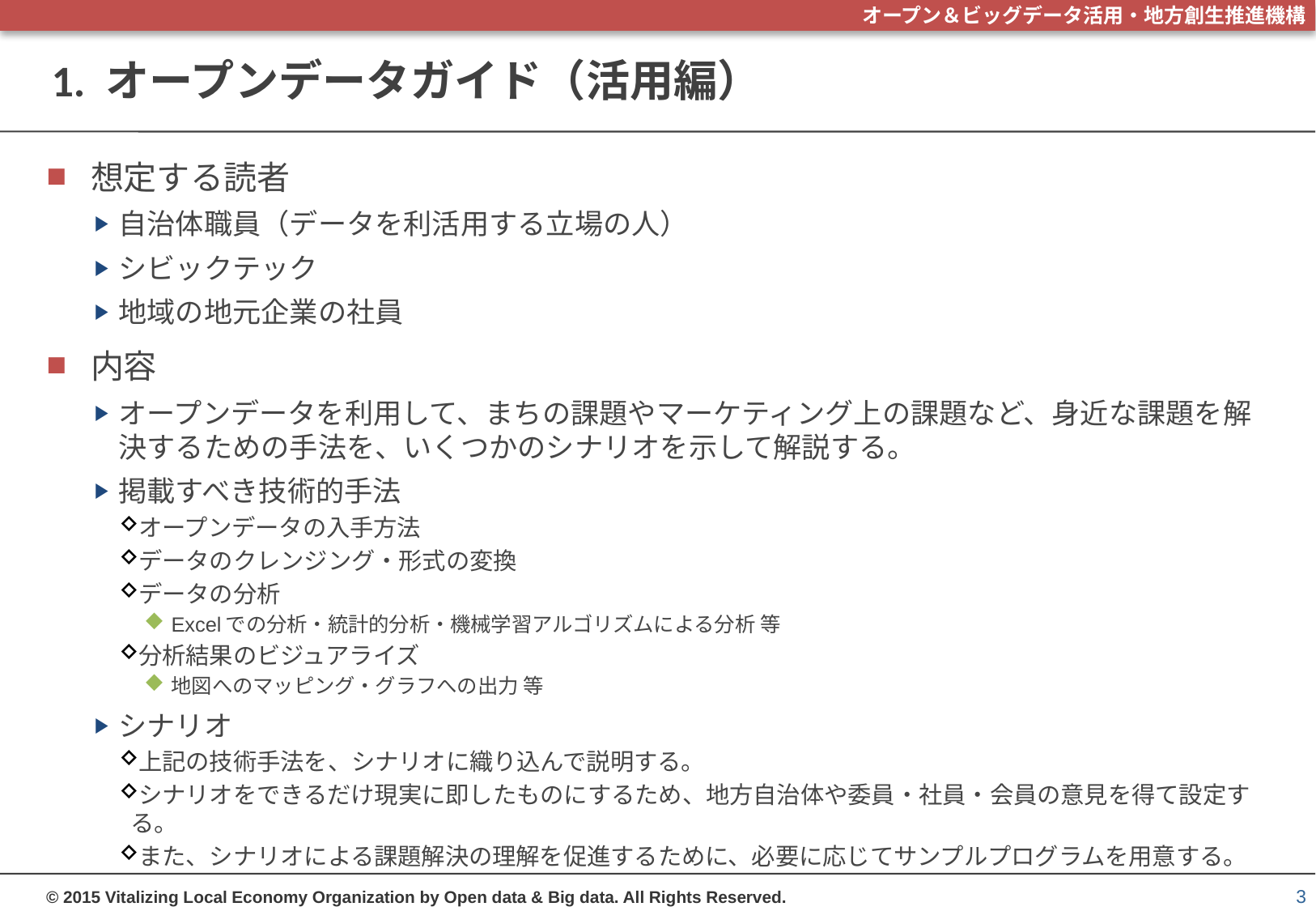

# 1. オープンデータガイド（活用編）
想定する読者
自治体職員（データを利活用する立場の人）
シビックテック
地域の地元企業の社員
内容
オープンデータを利用して、まちの課題やマーケティング上の課題など、身近な課題を解決するための手法を、いくつかのシナリオを示して解説する。
掲載すべき技術的手法
オープンデータの入手方法
データのクレンジング・形式の変換
データの分析
Excelでの分析・統計的分析・機械学習アルゴリズムによる分析 等
分析結果のビジュアライズ
地図へのマッピング・グラフへの出力 等
シナリオ
上記の技術手法を、シナリオに織り込んで説明する。
シナリオをできるだけ現実に即したものにするため、地方自治体や委員・社員・会員の意見を得て設定する。
また、シナリオによる課題解決の理解を促進するために、必要に応じてサンプルプログラムを用意する。

3